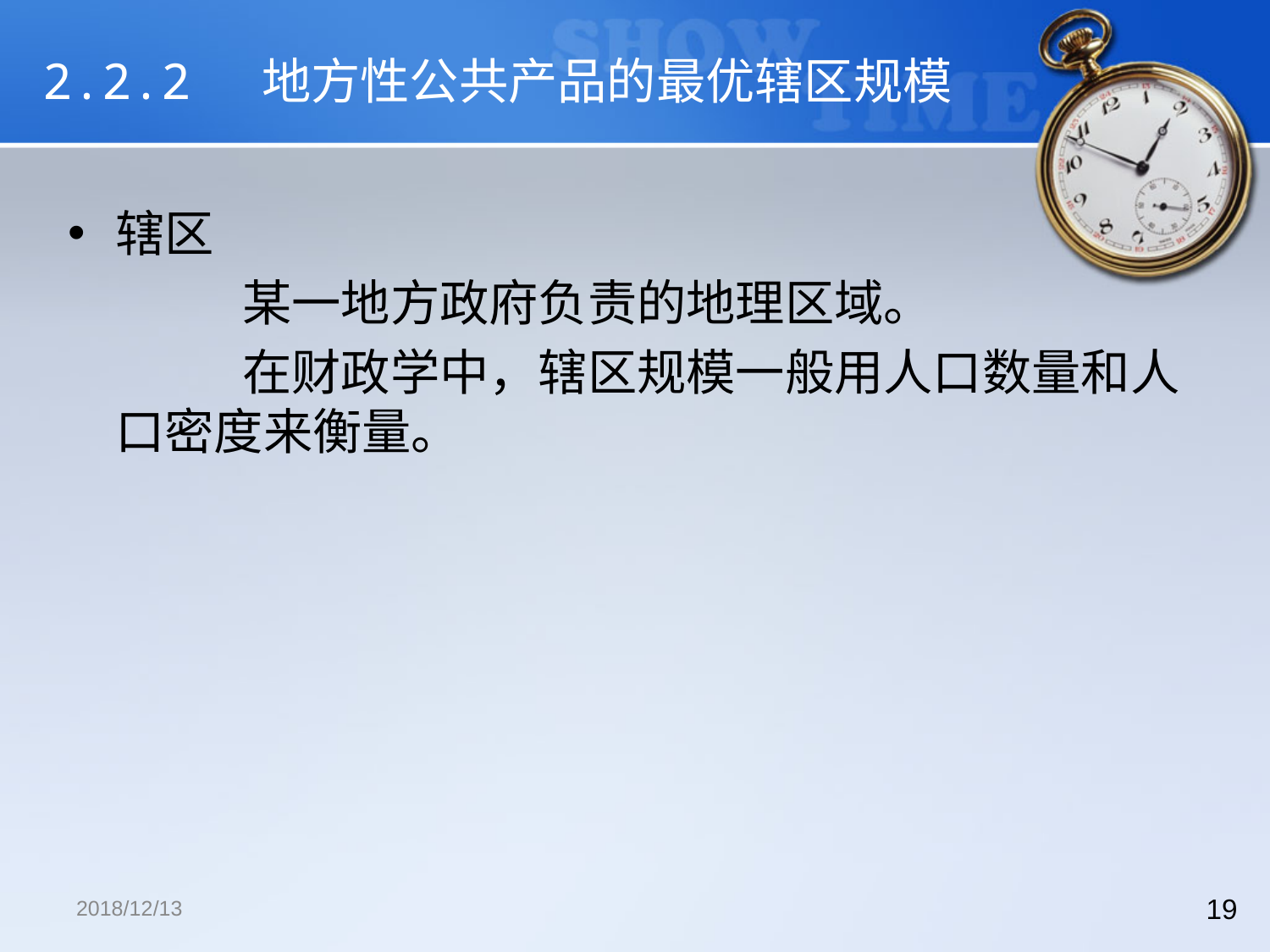

# 2.2.2  地方性公共产品的最优辖区规模
辖区
		某一地方政府负责的地理区域。
		在财政学中，辖区规模一般用人口数量和人口密度来衡量。
2018/12/13
19